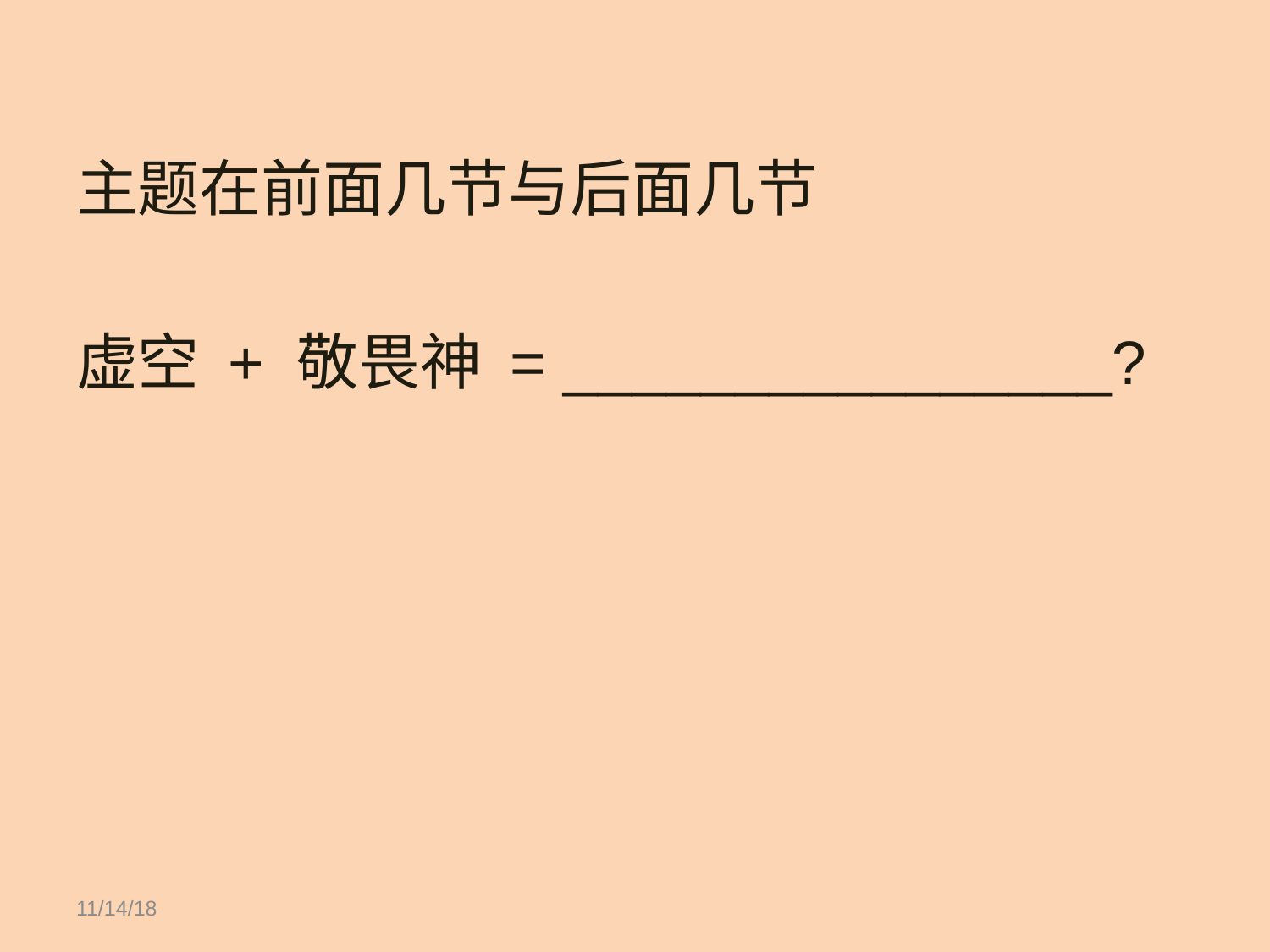

主题在前面几节与后面几节

虚空 + 敬畏神 = ________________?

11/14/18